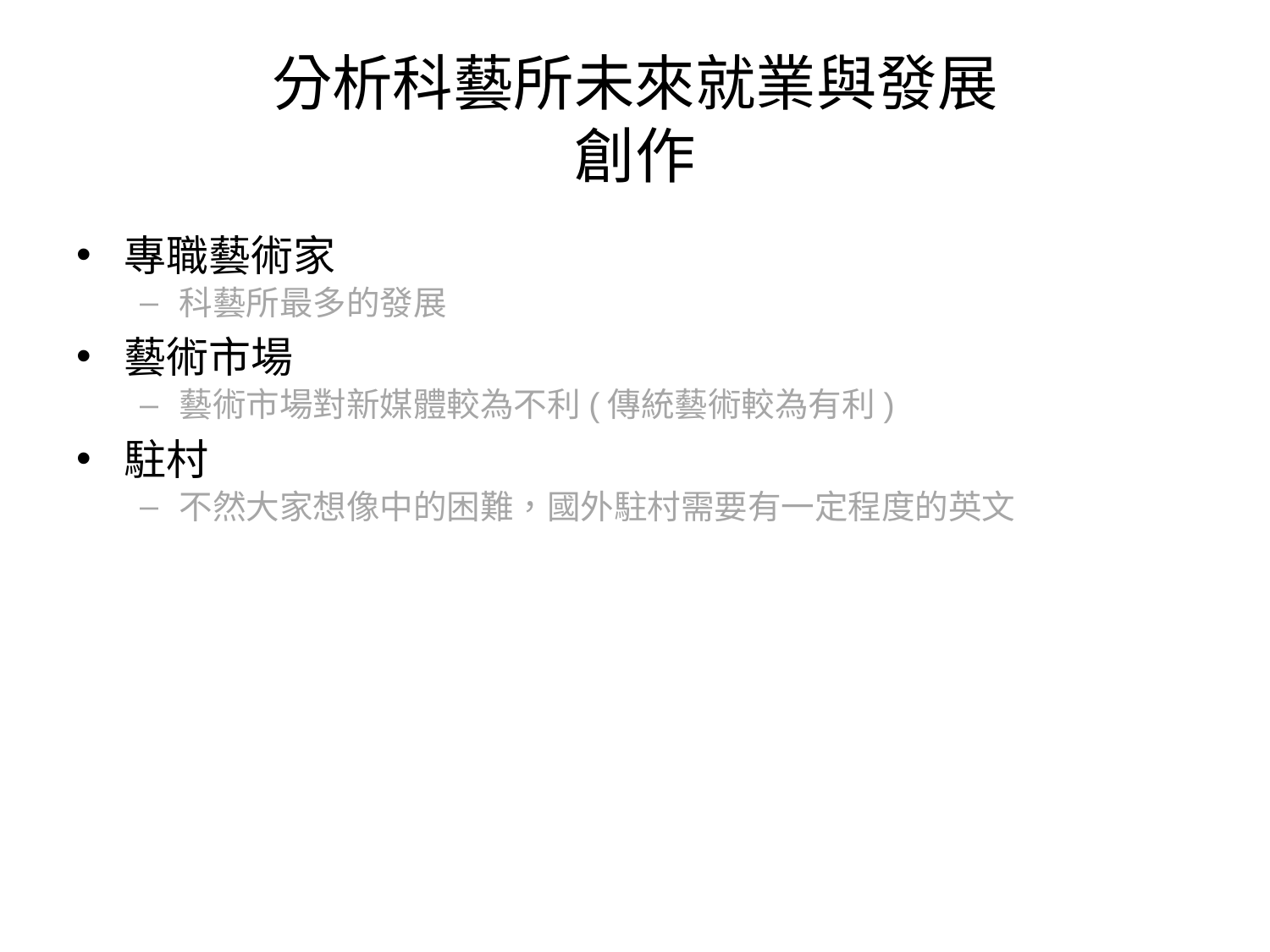

# 分析科藝所未來就業與發展 創作
專職藝術家
科藝所最多的發展
藝術市場
藝術市場對新媒體較為不利(傳統藝術較為有利)
駐村
不然大家想像中的困難，國外駐村需要有一定程度的英文